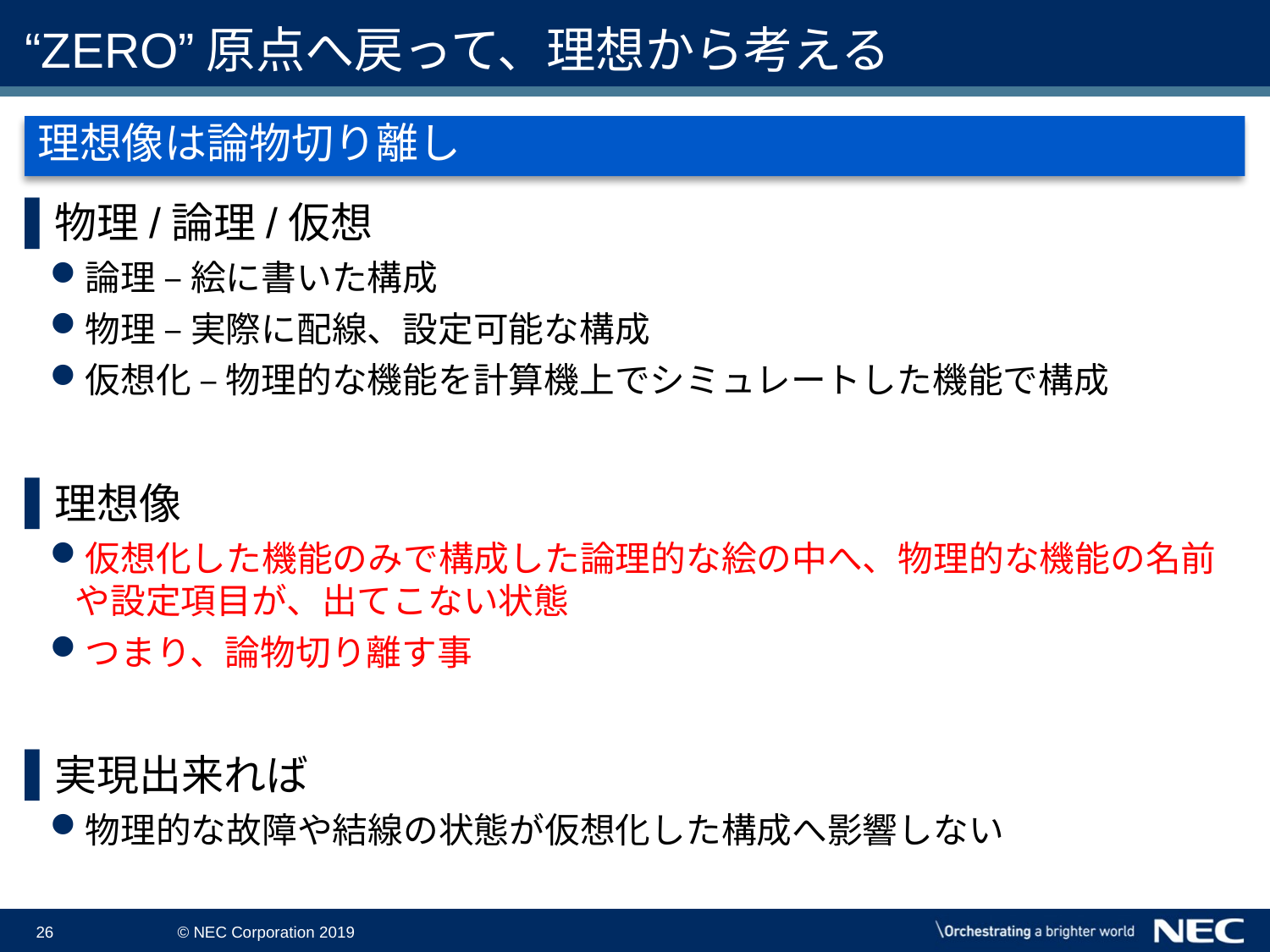

# “ZERO”原点へ戻って、理想から考える
理想像は論物切り離し
物理/論理/仮想
論理 – 絵に書いた構成
物理 – 実際に配線、設定可能な構成
仮想化 – 物理的な機能を計算機上でシミュレートした機能で構成

理想像
仮想化した機能のみで構成した論理的な絵の中へ、物理的な機能の名前や設定項目が、出てこない状態
つまり、論物切り離す事

実現出来れば
物理的な故障や結線の状態が仮想化した構成へ影響しない